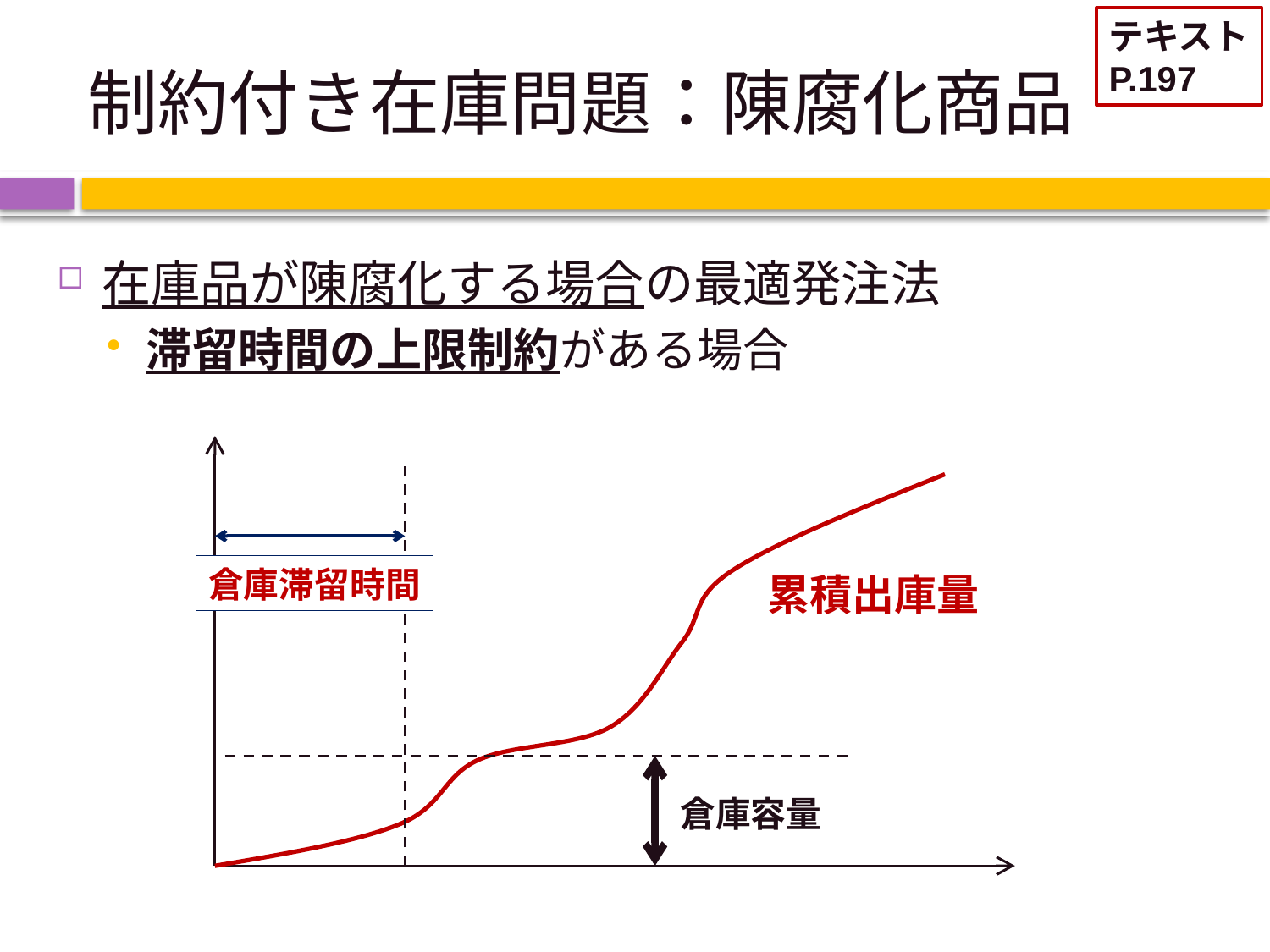

テキスト
P.197
# 制約付き在庫問題：陳腐化商品
在庫品が陳腐化する場合の最適発注法
滞留時間の上限制約がある場合

倉庫滞留時間
累積出庫量
倉庫容量